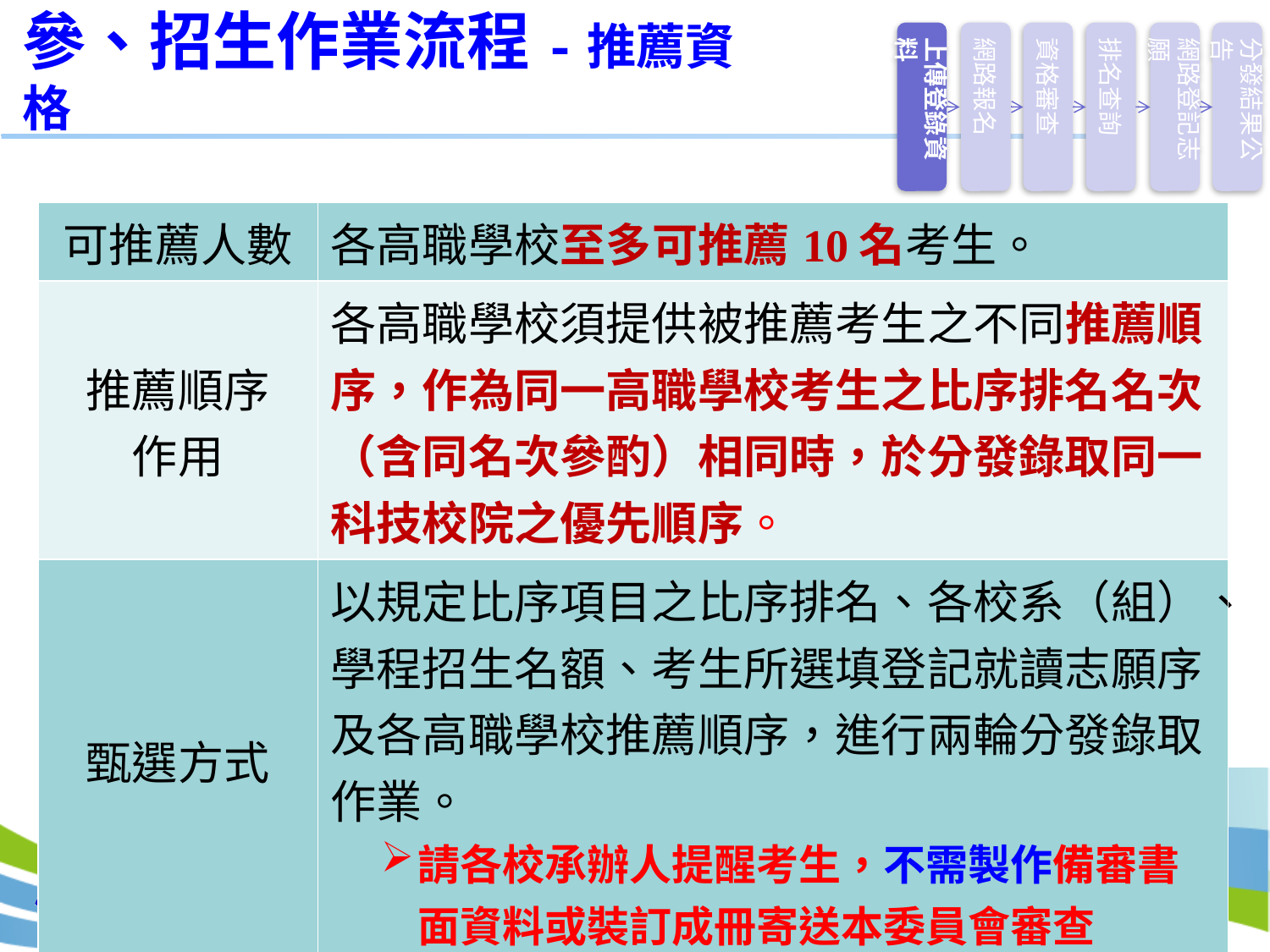

參、招生作業流程-推薦資格
上傳登錄資料
網路報名
資格審查
排名查詢
網路登記志願
分發結果公告
| 可推薦人數 | 各高職學校至多可推薦10名考生。 |
| --- | --- |
| 推薦順序 作用 | 各高職學校須提供被推薦考生之不同推薦順序，作為同一高職學校考生之比序排名名次（含同名次參酌）相同時，於分發錄取同一科技校院之優先順序。 |
| 甄選方式 | 以規定比序項目之比序排名、各校系（組）、學程招生名額、考生所選填登記就讀志願序及各高職學校推薦順序，進行兩輪分發錄取作業。 請各校承辦人提醒考生，不需製作備審書面資料或裝訂成冊寄送本委員會審查 |
12